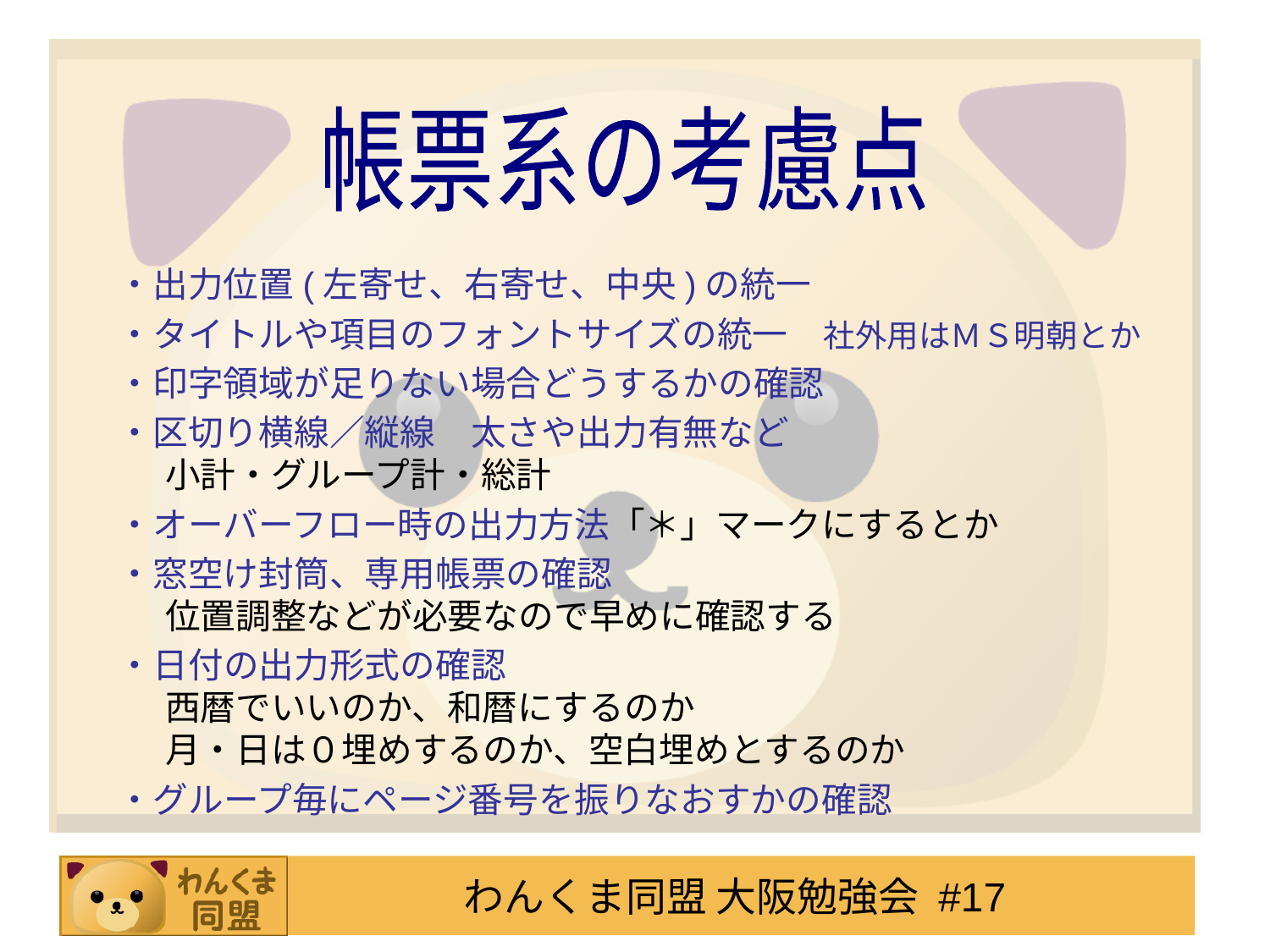

帳票系の考慮点
・出力位置(左寄せ、右寄せ、中央)の統一
・タイトルや項目のフォントサイズの統一　社外用はＭＳ明朝とか
・印字領域が足りない場合どうするかの確認
・区切り横線／縦線　太さや出力有無など
小計・グループ計・総計
・オーバーフロー時の出力方法「＊」マークにするとか
・窓空け封筒、専用帳票の確認
位置調整などが必要なので早めに確認する
・日付の出力形式の確認
西暦でいいのか、和暦にするのか
月・日は０埋めするのか、空白埋めとするのか
・グループ毎にページ番号を振りなおすかの確認